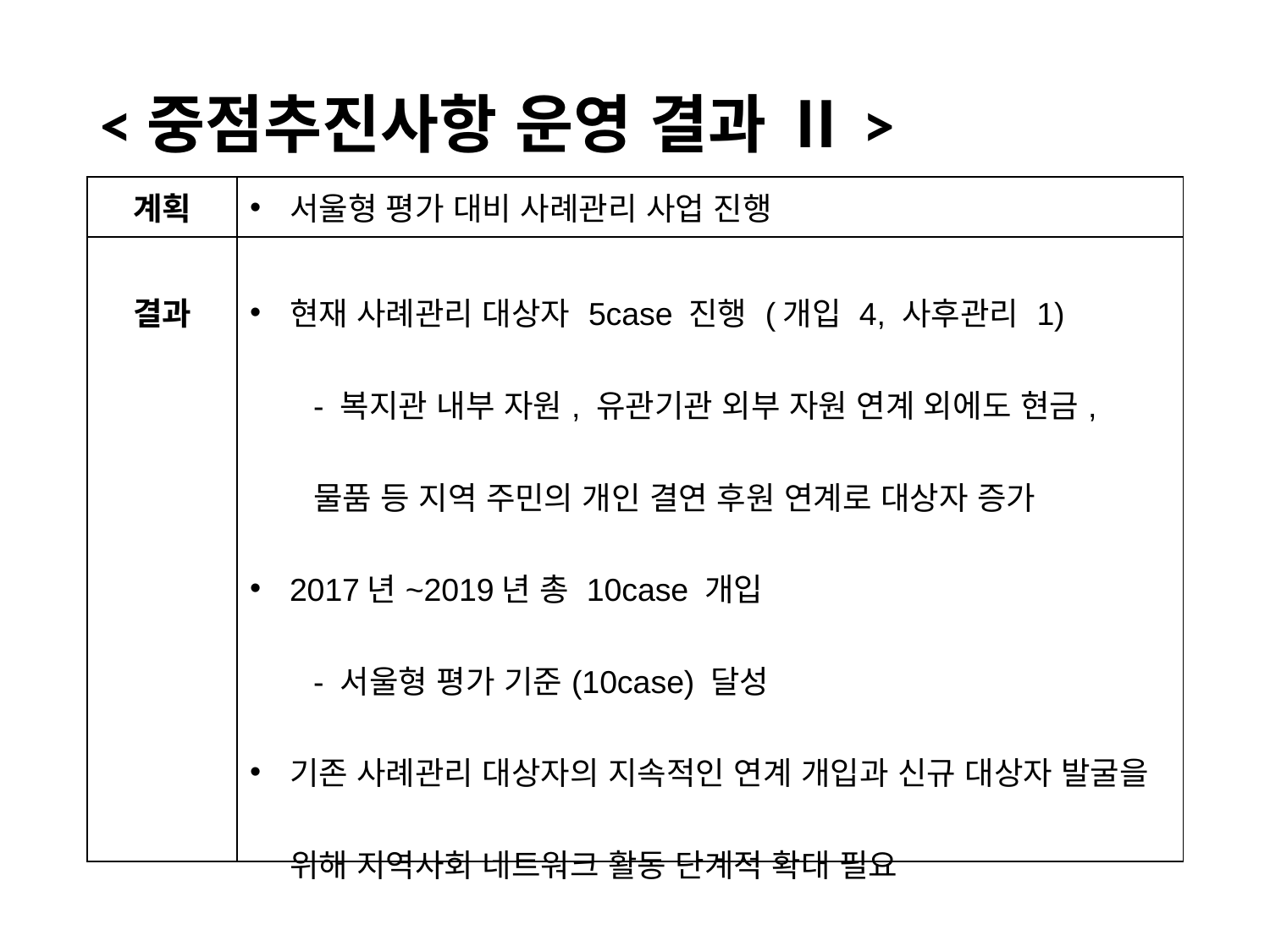

# <중점추진사항 운영 결과 Ⅱ>
| 계획 | 서울형 평가 대비 사례관리 사업 진행 |
| --- | --- |
| 결과 | 현재 사례관리 대상자 5case 진행 (개입 4, 사후관리 1) - 복지관 내부 자원, 유관기관 외부 자원 연계 외에도 현금, 물품 등 지역 주민의 개인 결연 후원 연계로 대상자 증가 2017년~2019년 총 10case 개입 - 서울형 평가 기준(10case) 달성 기존 사례관리 대상자의 지속적인 연계 개입과 신규 대상자 발굴을 위해 지역사회 네트워크 활동 단계적 확대 필요 |